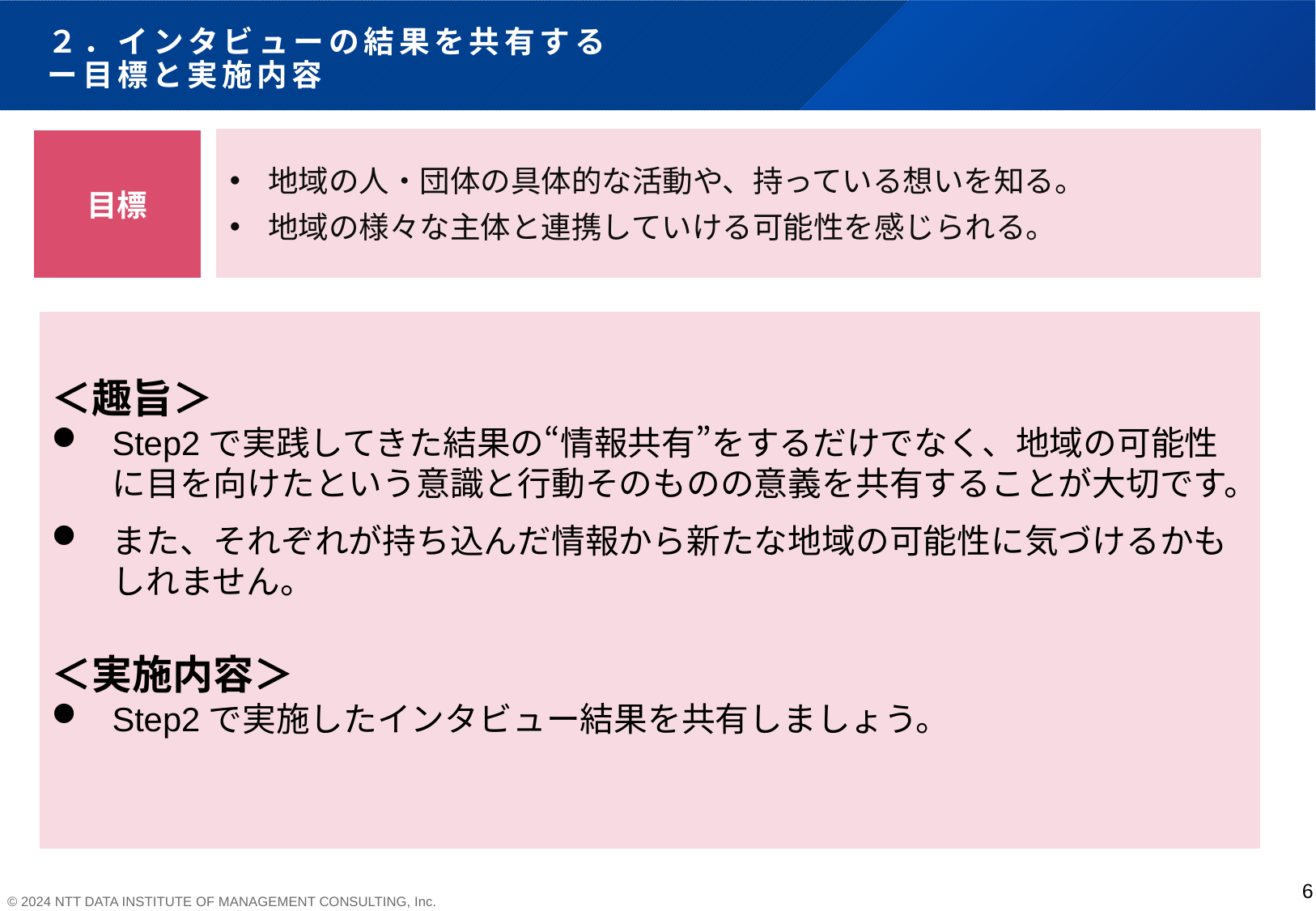

# ２．インタビューの結果を共有する ー目標と実施内容
地域の人・団体の具体的な活動や、持っている想いを知る。
地域の様々な主体と連携していける可能性を感じられる。
目標
＜趣旨＞
Step2で実践してきた結果の“情報共有”をするだけでなく、地域の可能性に目を向けたという意識と行動そのものの意義を共有することが大切です。
また、それぞれが持ち込んだ情報から新たな地域の可能性に気づけるかもしれません。

＜実施内容＞
Step2で実施したインタビュー結果を共有しましょう。

6